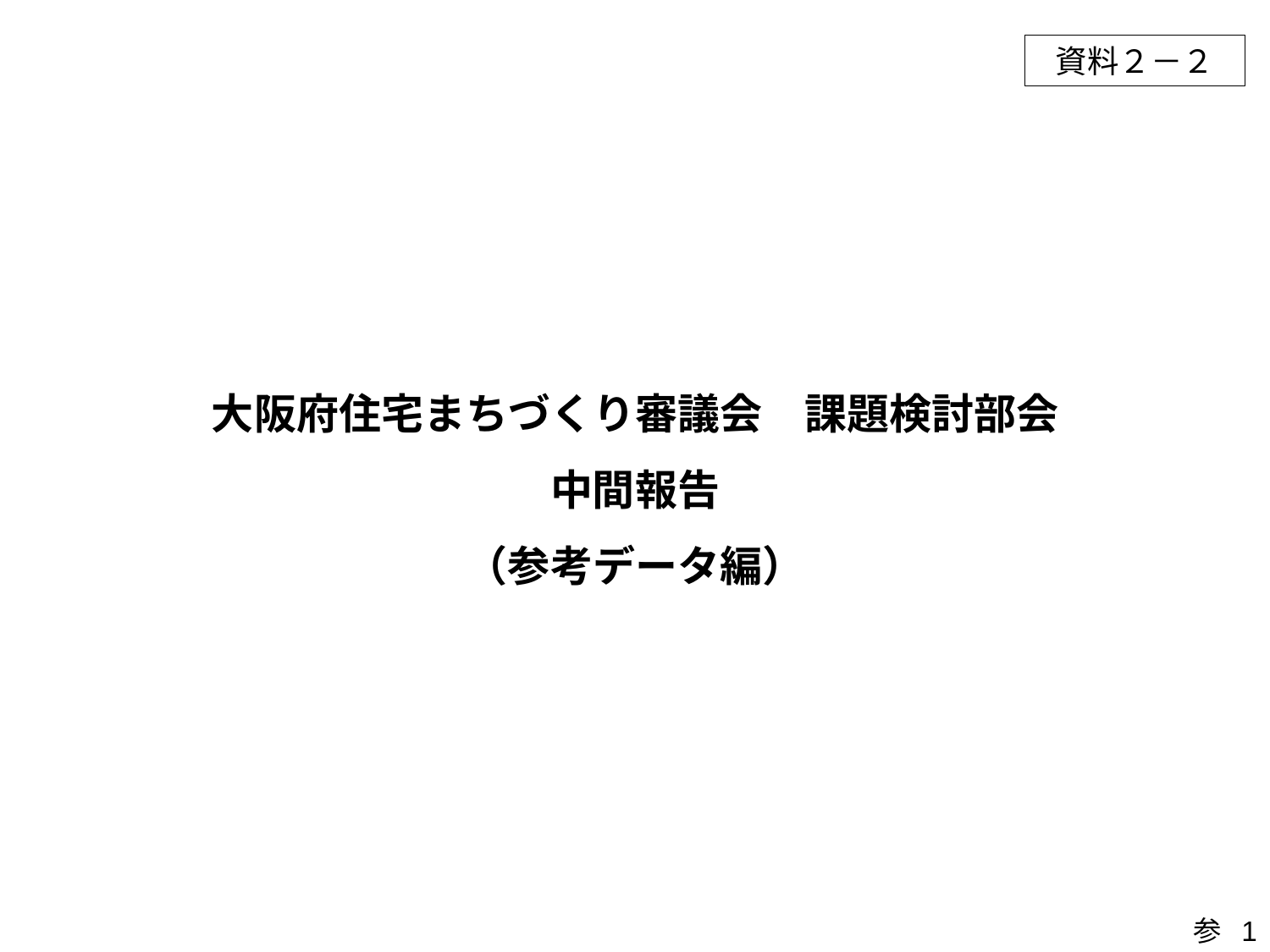

資料２－２
大阪府住宅まちづくり審議会　課題検討部会
　中間報告
（参考データ編）
参
1